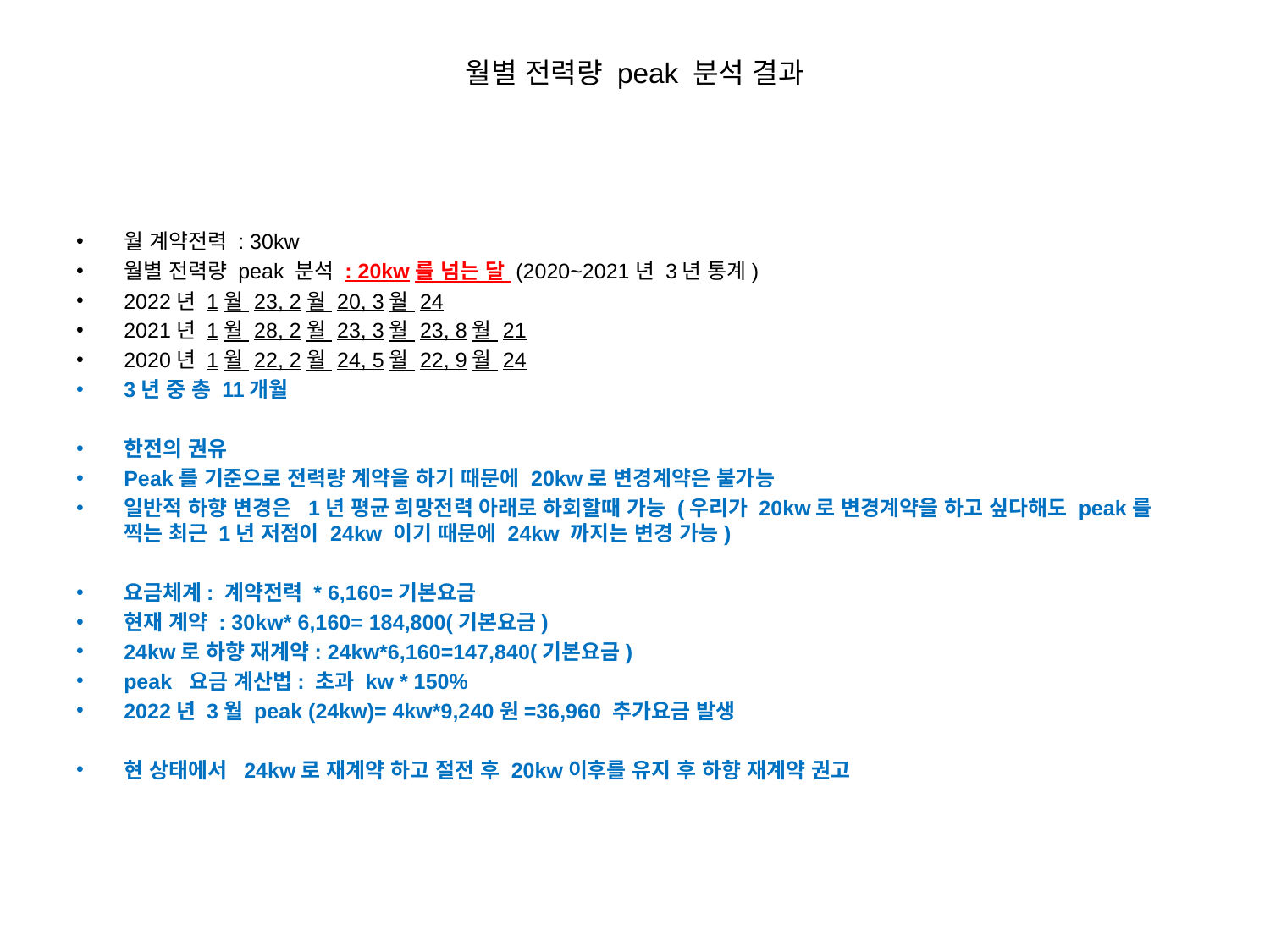

# 월별 전력량 peak 분석 결과
월 계약전력 : 30kw
월별 전력량 peak 분석 : 20kw를 넘는 달 (2020~2021년 3년 통계)
2022년 1월 23, 2월 20, 3월 24
2021년 1월 28, 2월 23, 3월 23, 8월 21
2020년 1월 22, 2월 24, 5월 22, 9월 24
3년 중 총 11개월

한전의 권유
Peak를 기준으로 전력량 계약을 하기 때문에 20kw로 변경계약은 불가능
일반적 하향 변경은  1년 평균 희망전력 아래로 하회할때 가능 (우리가 20kw로 변경계약을 하고 싶다해도 peak를 찍는 최근 1년 저점이 24kw 이기 때문에 24kw 까지는 변경 가능)

요금체계: 계약전력 * 6,160=기본요금
현재 계약 : 30kw* 6,160= 184,800(기본요금)
24kw로 하향 재계약: 24kw*6,160=147,840(기본요금)
peak  요금 계산법: 초과 kw * 150%
2022년 3월 peak (24kw)= 4kw*9,240원=36,960 추가요금 발생

현 상태에서  24kw로 재계약 하고 절전 후 20kw이후를 유지 후 하향 재계약 권고